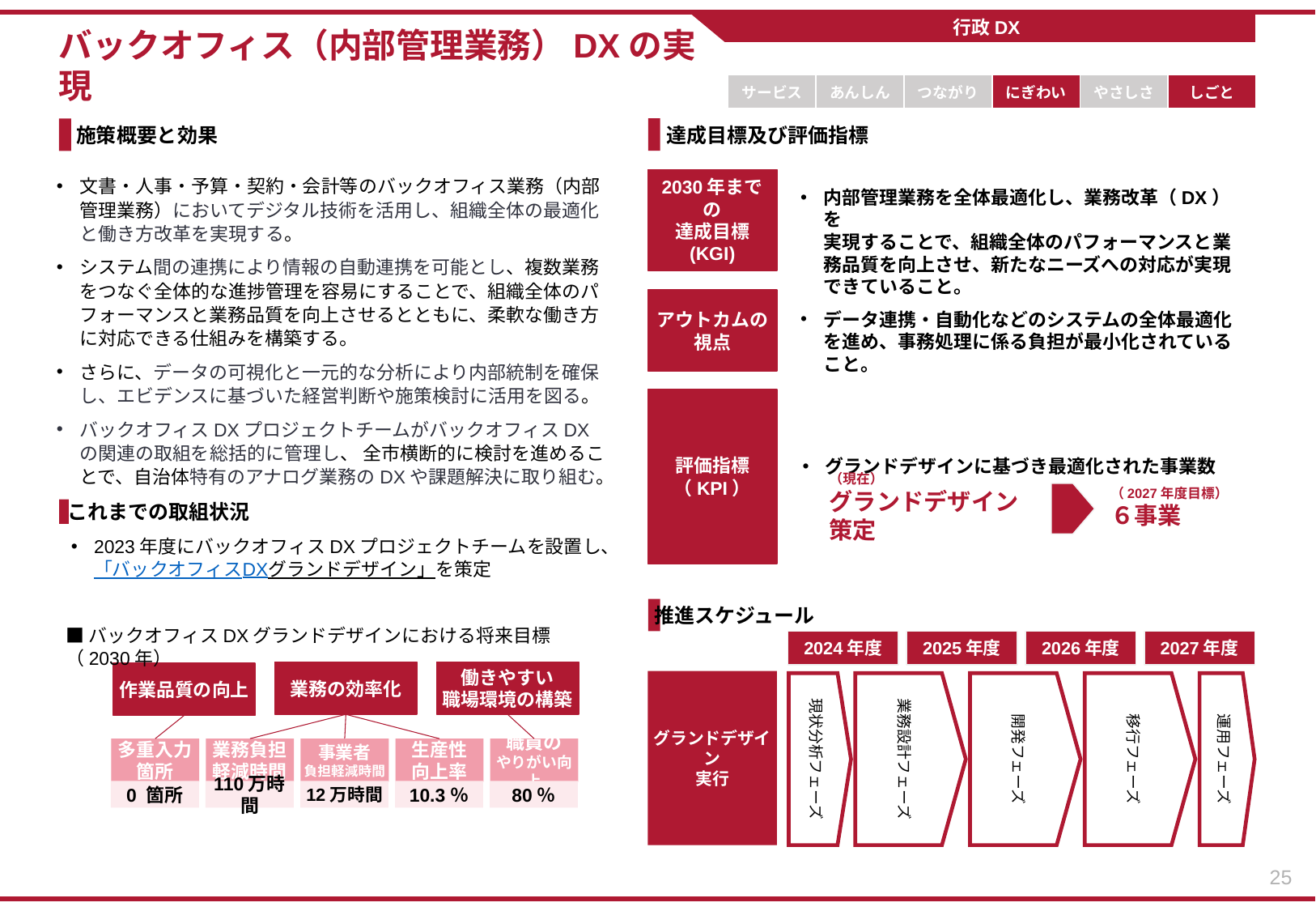

行政DX
バックオフィス（内部管理業務）DXの実現
| サービス | あんしん | つながり | にぎわい | やさしさ | しごと |
| --- | --- | --- | --- | --- | --- |

達成目標及び評価指標

施策概要と効果
文書・人事・予算・契約・会計等のバックオフィス業務（内部管理業務）においてデジタル技術を活用し、組織全体の最適化と働き方改革を実現する。
システム間の連携により情報の自動連携を可能とし、複数業務をつなぐ全体的な進捗管理を容易にすることで、組織全体のパフォーマンスと業務品質を向上させるとともに、柔軟な働き方に対応できる仕組みを構築する。
さらに、データの可視化と一元的な分析により内部統制を確保し、エビデンスに基づいた経営判断や施策検討に活用を図る。
バックオフィスDXプロジェクトチームがバックオフィスDXの関連の取組を総括的に管理し、 全市横断的に検討を進めることで、自治体特有のアナログ業務のDXや課題解決に取り組む。
2030年までの
達成目標
(KGI)

内部管理業務を全体最適化し、業務改革（DX）を
実現することで、組織全体のパフォーマンスと業務品質を向上させ、新たなニーズへの対応が実現できていること。
アウトカムの
視点
データ連携・自動化などのシステムの全体最適化を進め、事務処理に係る負担が最小化されていること。
評価指標
（KPI）
グランドデザインに基づき最適化された事業数

（現在）
グランドデザイン策定
（2027年度目標）
６事業

これまでの取組状況
2023年度にバックオフィスDXプロジェクトチームを設置し、「バックオフィスDXグランドデザイン」を策定

推進スケジュール
■バックオフィスDXグランドデザインにおける将来目標（2030年）
2024年度
2025年度
2026年度
2027年度
働きやすい
職場環境の構築
業務の効率化
作業品質の向上
多重入力
箇所
業務負担
軽減時間
事業者
負担軽減時間
生産性
向上率
職員の
やりがい向上
0 箇所
110万時間
12万時間
10.3％
80％
グランドデザイン
実行
現状分析フェーズ
業務設計フェーズ
開発フェーズ
移行フェーズ
運用フェーズ

25